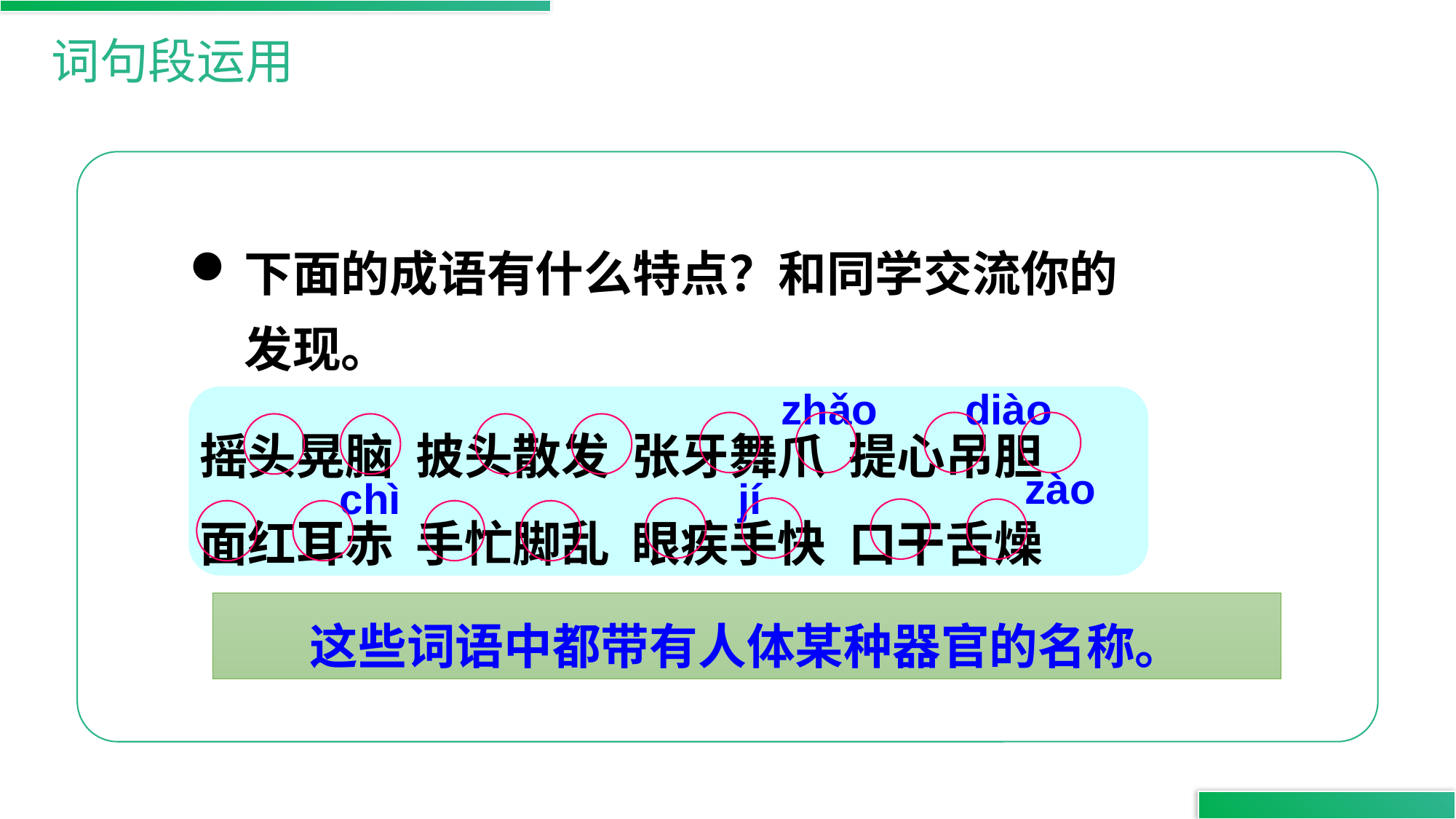

词句段运用
下面的成语有什么特点？和同学交流你的发现。
zhǎo
diào

摇头晃脑  披头散发  张牙舞爪  提心吊胆
面红耳赤  手忙脚乱  眼疾手快  口干舌燥

zào
chì
jí

这些词语中都带有人体某种器官的名称。